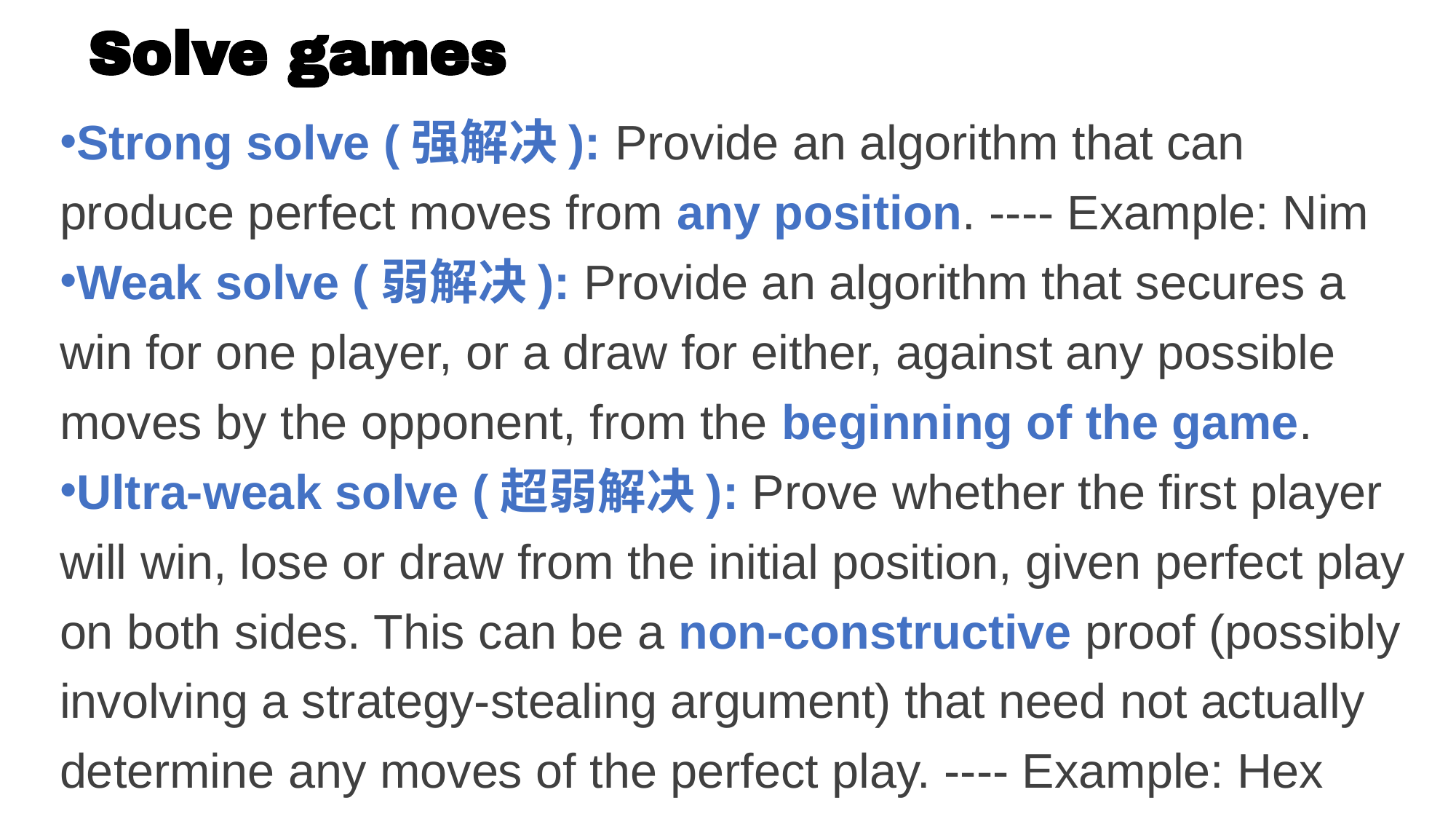

# Solve games
Strong solve (强解决): Provide an algorithm that can produce perfect moves from any position. ---- Example: Nim
Weak solve (弱解决): Provide an algorithm that secures a win for one player, or a draw for either, against any possible moves by the opponent, from the beginning of the game.
Ultra-weak solve (超弱解决): Prove whether the first player will win, lose or draw from the initial position, given perfect play on both sides. This can be a non-constructive proof (possibly involving a strategy-stealing argument) that need not actually determine any moves of the perfect play. ---- Example: Hex